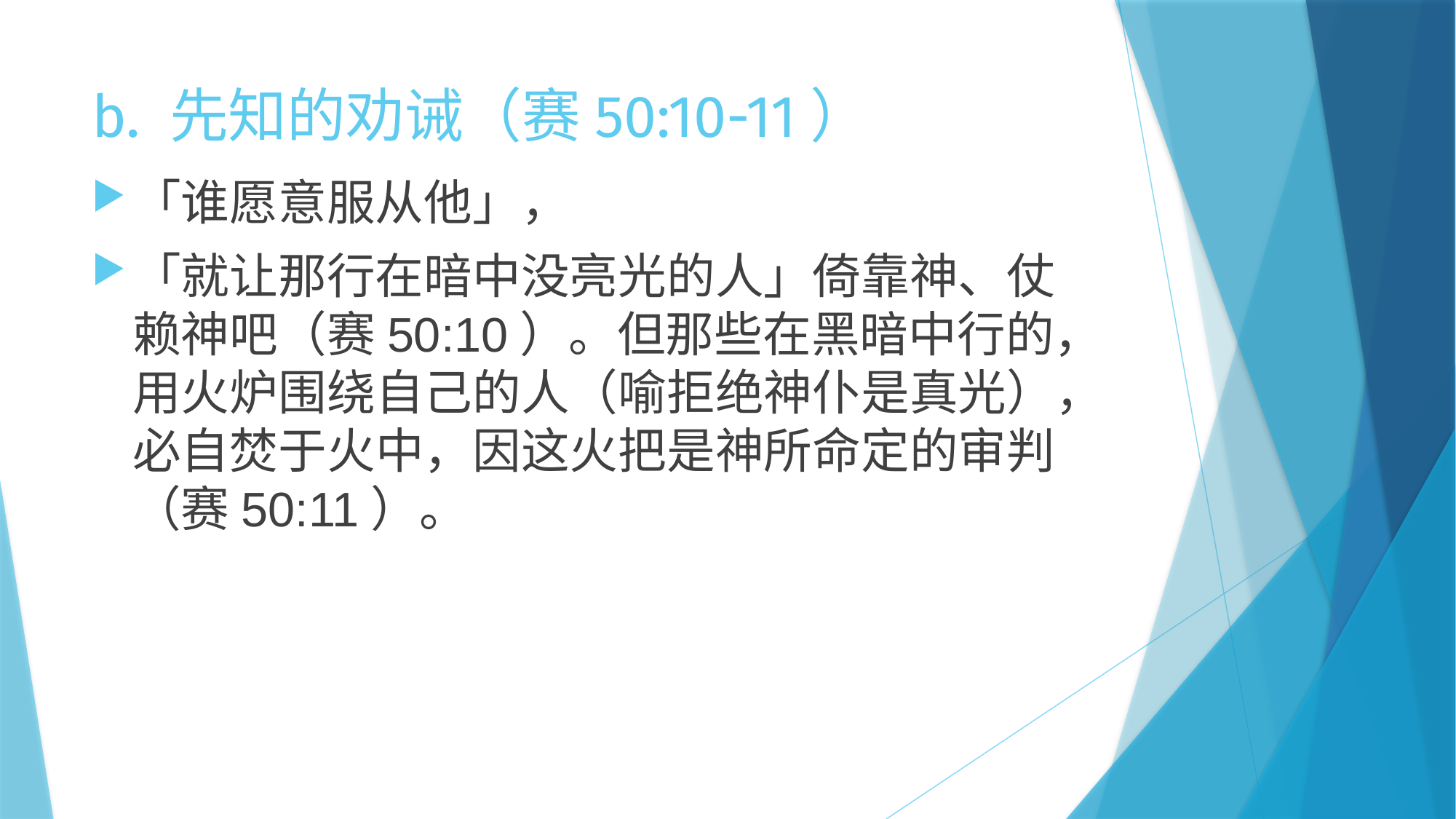

# b. 先知的劝诫（赛50:10-11）
「谁愿意服从他」，
「就让那行在暗中没亮光的人」倚靠神、仗赖神吧（赛50:10）。但那些在黑暗中行的，用火炉围绕自己的人（喻拒绝神仆是真光），必自焚于火中，因这火把是神所命定的审判（赛50:11）。